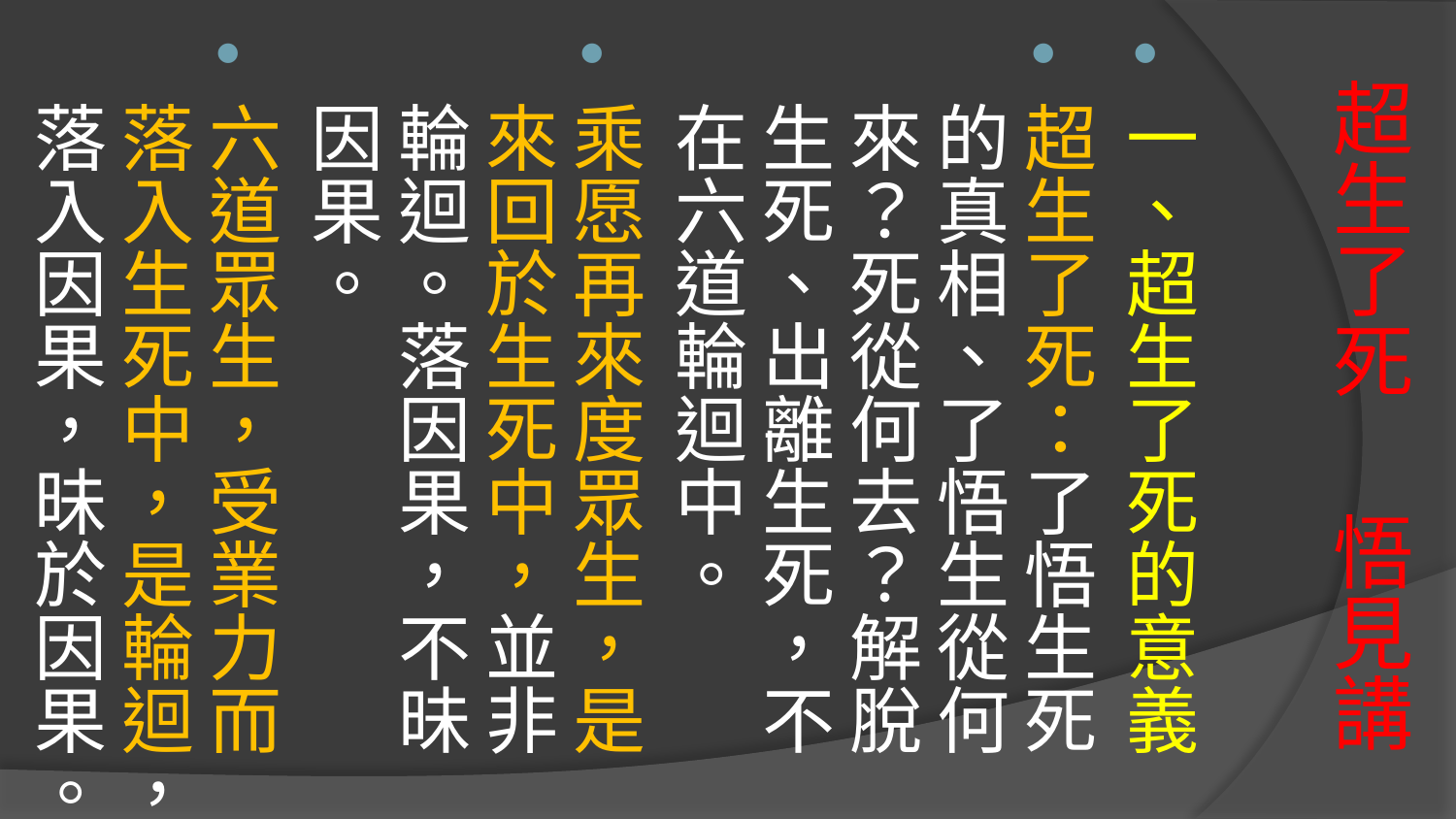

一、超生了死的意義
超生了死：了悟生死的真相、了悟生從何來？死從何去？解脫生死、出離生死，不在六道輪迴中。
乘愿再來度眾生，是來回於生死中，並非輪迴。落因果，不昧因果。
六道眾生，受業力而落入生死中，是輪迴，落入因果，昧於因果。
# 超生了死      悟見講